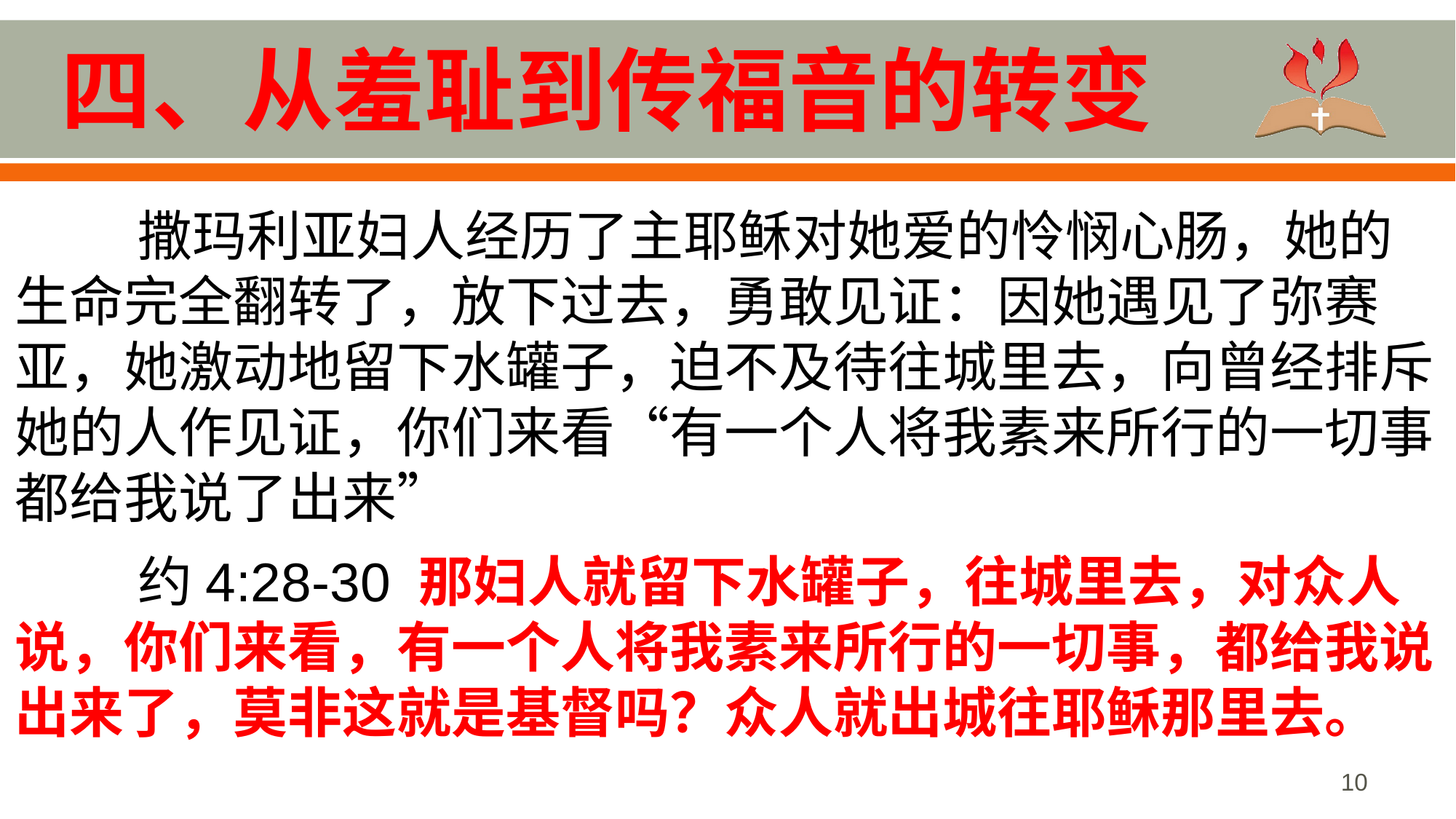

# 四、从羞耻到传福音的转变
撒玛利亚妇人经历了主耶稣对她爱的怜悯心肠，她的生命完全翻转了，放下过去，勇敢见证：因她遇见了弥赛亚，她激动地留下水罐子，迫不及待往城里去，向曾经排斥她的人作见证，你们来看“有一个人将我素来所行的一切事都给我说了出来”
约4:28-30 那妇人就留下水罐子，往城里去，对众人说，你们来看，有一个人将我素来所行的一切事，都给我说出来了，莫非这就是基督吗？众人就出城往耶稣那里去。
10